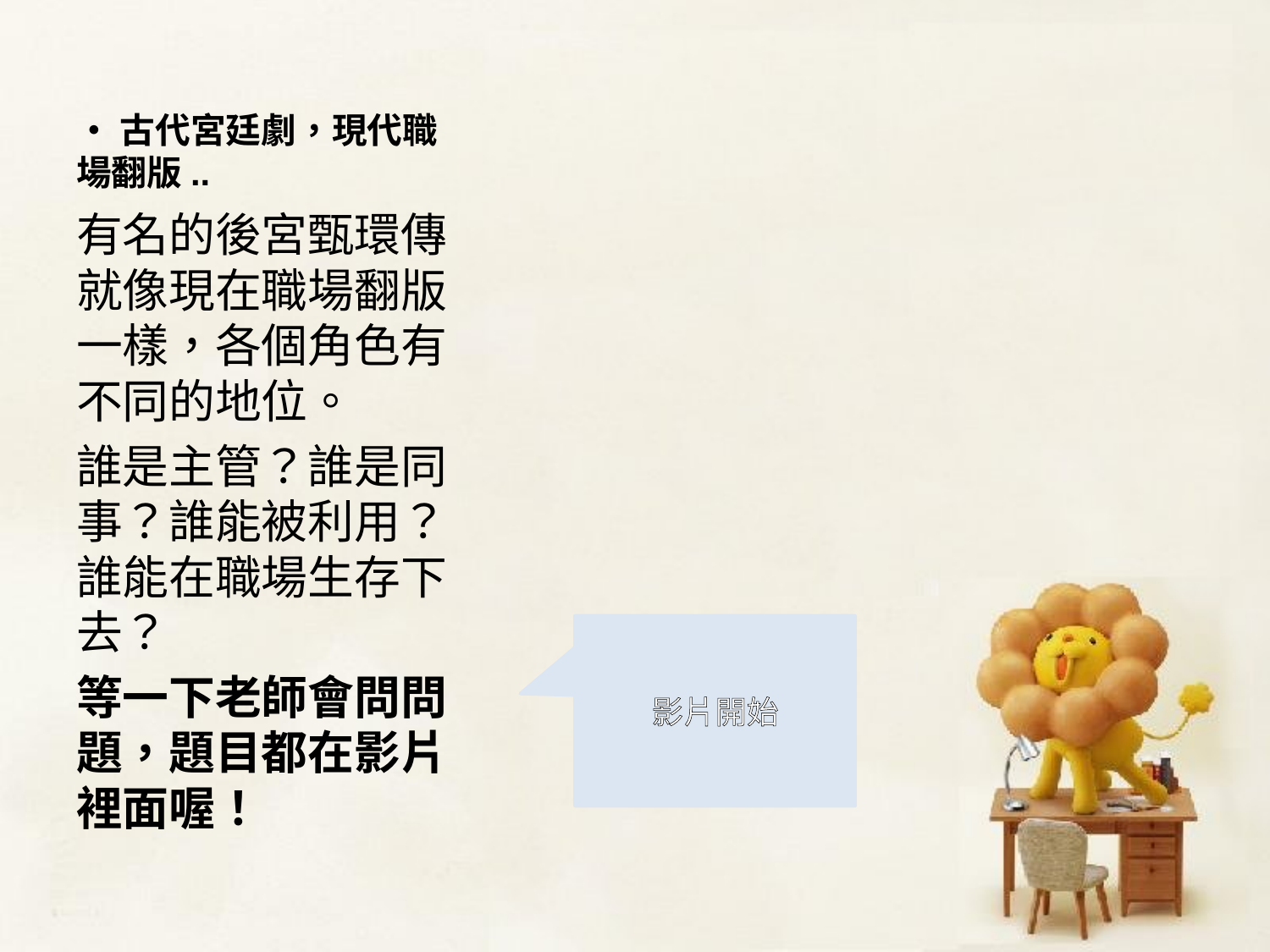

‧古代宮廷劇，現代職場翻版..
有名的後宮甄環傳就像現在職場翻版一樣，各個角色有不同的地位。
誰是主管？誰是同事？誰能被利用？誰能在職場生存下去？
等一下老師會問問題，題目都在影片裡面喔！

影片開始